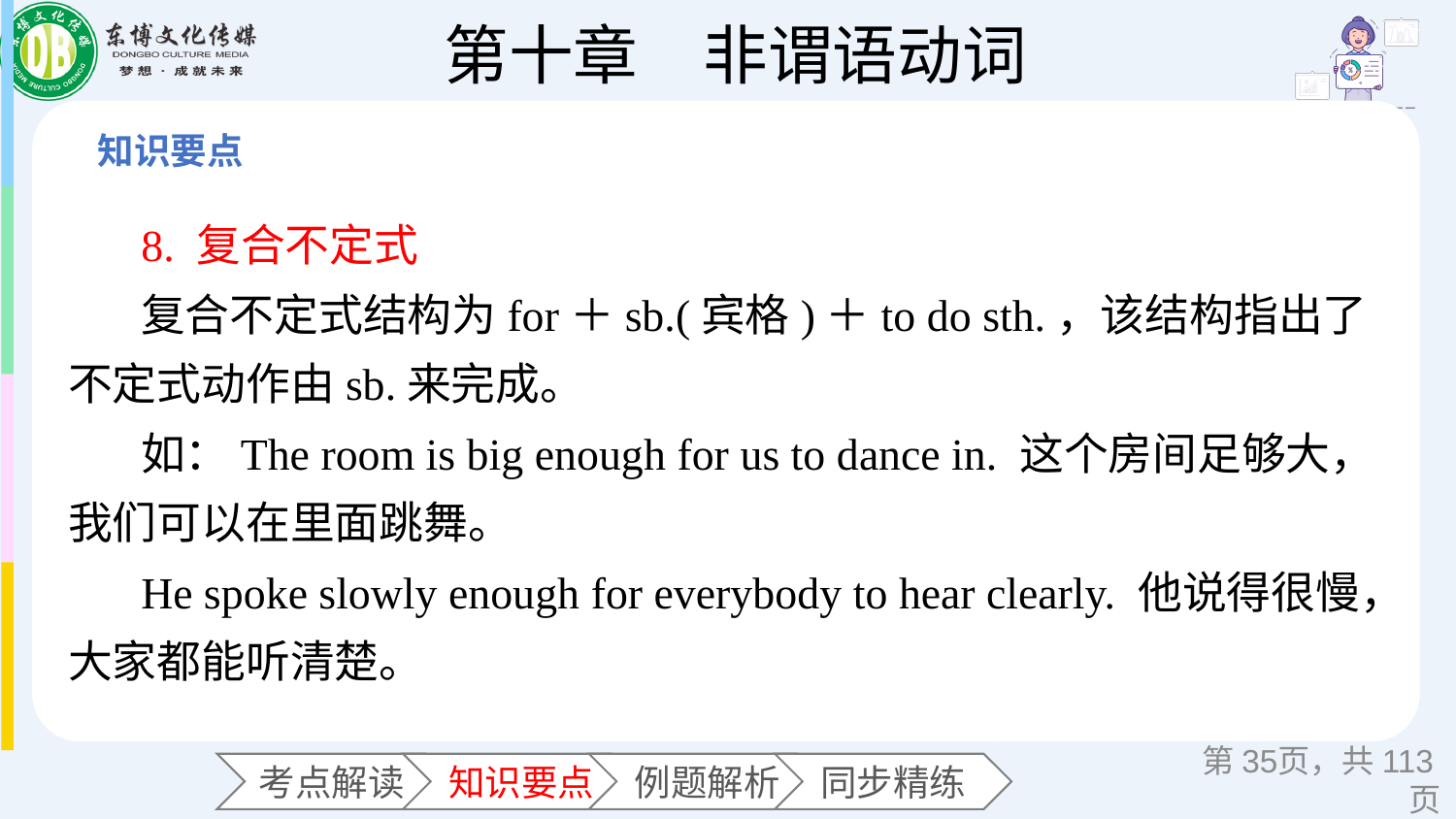

8. 复合不定式
复合不定式结构为for＋sb.(宾格)＋to do sth.，该结构指出了不定式动作由sb.来完成。
如：The room is big enough for us to dance in. 这个房间足够大，我们可以在里面跳舞。
He spoke slowly enough for everybody to hear clearly. 他说得很慢，大家都能听清楚。
第35页，共113页